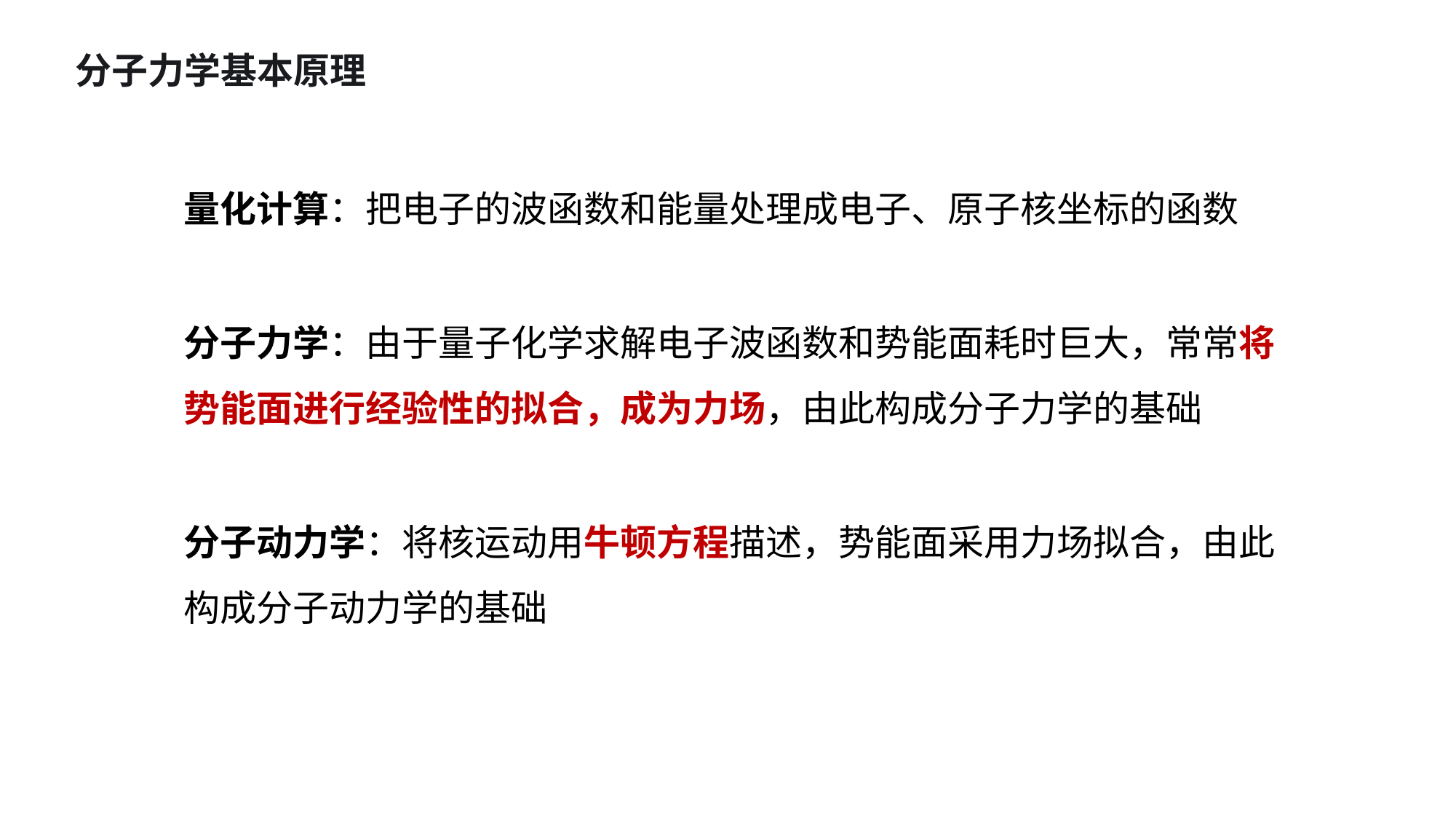

分子力学基本原理
量化计算：把电子的波函数和能量处理成电子、原子核坐标的函数
分子力学：由于量子化学求解电子波函数和势能面耗时巨大，常常将势能面进行经验性的拟合，成为力场，由此构成分子力学的基础
分子动力学：将核运动用牛顿方程描述，势能面采用力场拟合，由此构成分子动力学的基础